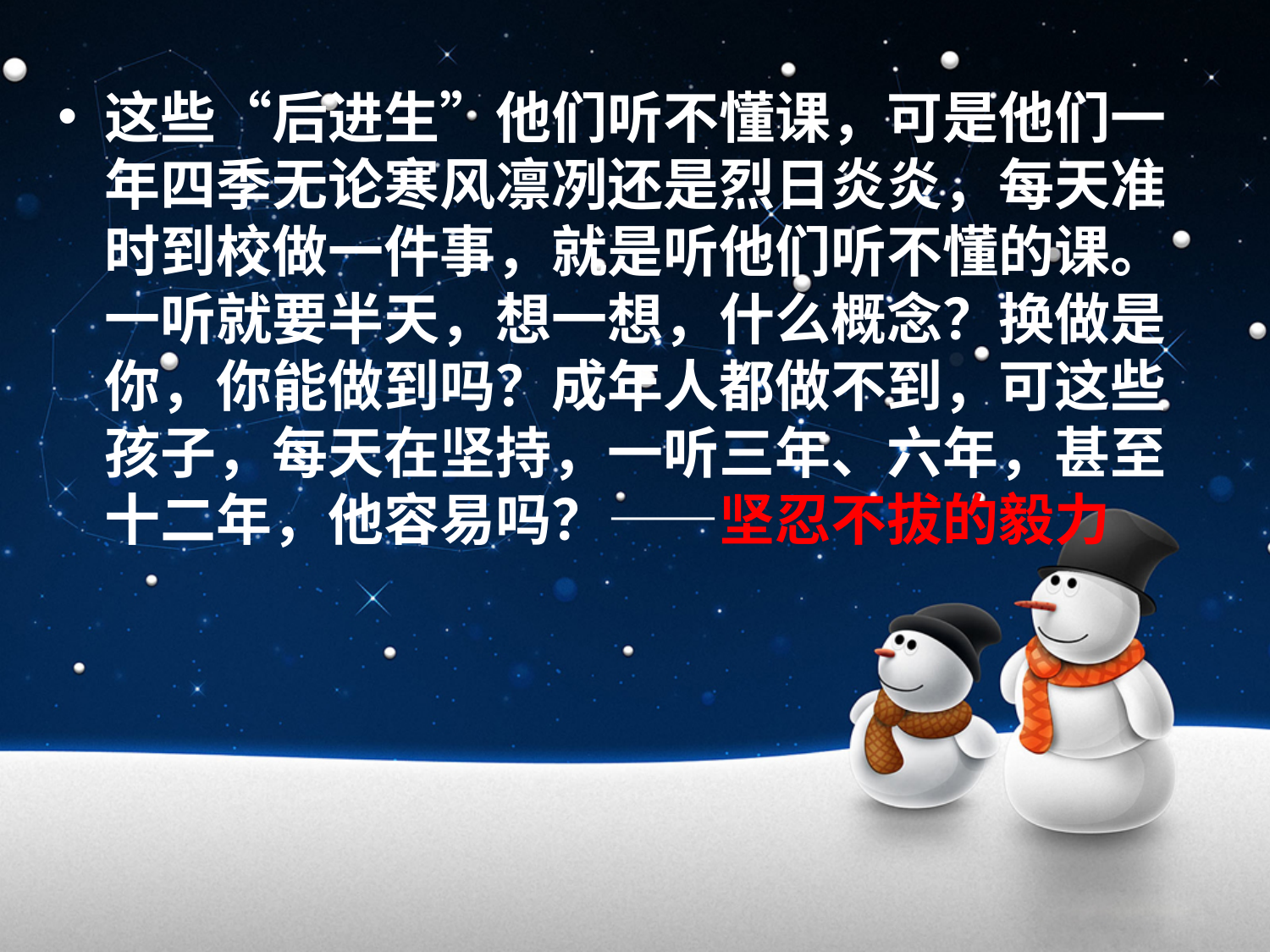

这些“后进生”他们听不懂课，可是他们一年四季无论寒风凛冽还是烈日炎炎，每天准时到校做一件事，就是听他们听不懂的课。一听就要半天，想一想，什么概念？换做是你，你能做到吗？成年人都做不到，可这些孩子，每天在坚持，一听三年、六年，甚至十二年，他容易吗？——坚忍不拔的毅力